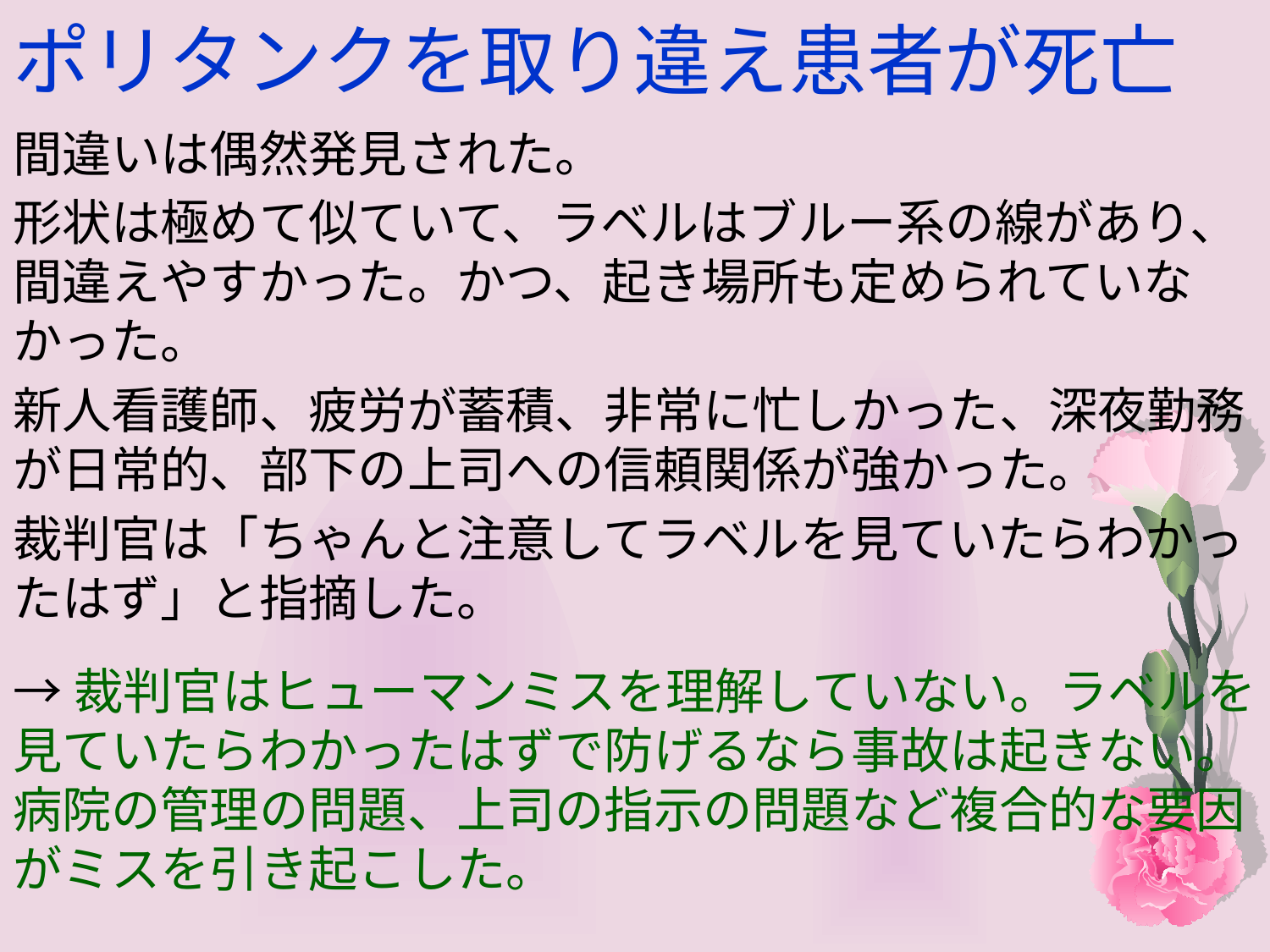

# ポリタンクを取り違え患者が死亡
間違いは偶然発見された。
形状は極めて似ていて、ラベルはブルー系の線があり、間違えやすかった。かつ、起き場所も定められていなかった。
新人看護師、疲労が蓄積、非常に忙しかった、深夜勤務が日常的、部下の上司への信頼関係が強かった。
裁判官は「ちゃんと注意してラベルを見ていたらわかったはず」と指摘した。

→裁判官はヒューマンミスを理解していない。ラベルを見ていたらわかったはずで防げるなら事故は起きない。病院の管理の問題、上司の指示の問題など複合的な要因がミスを引き起こした。